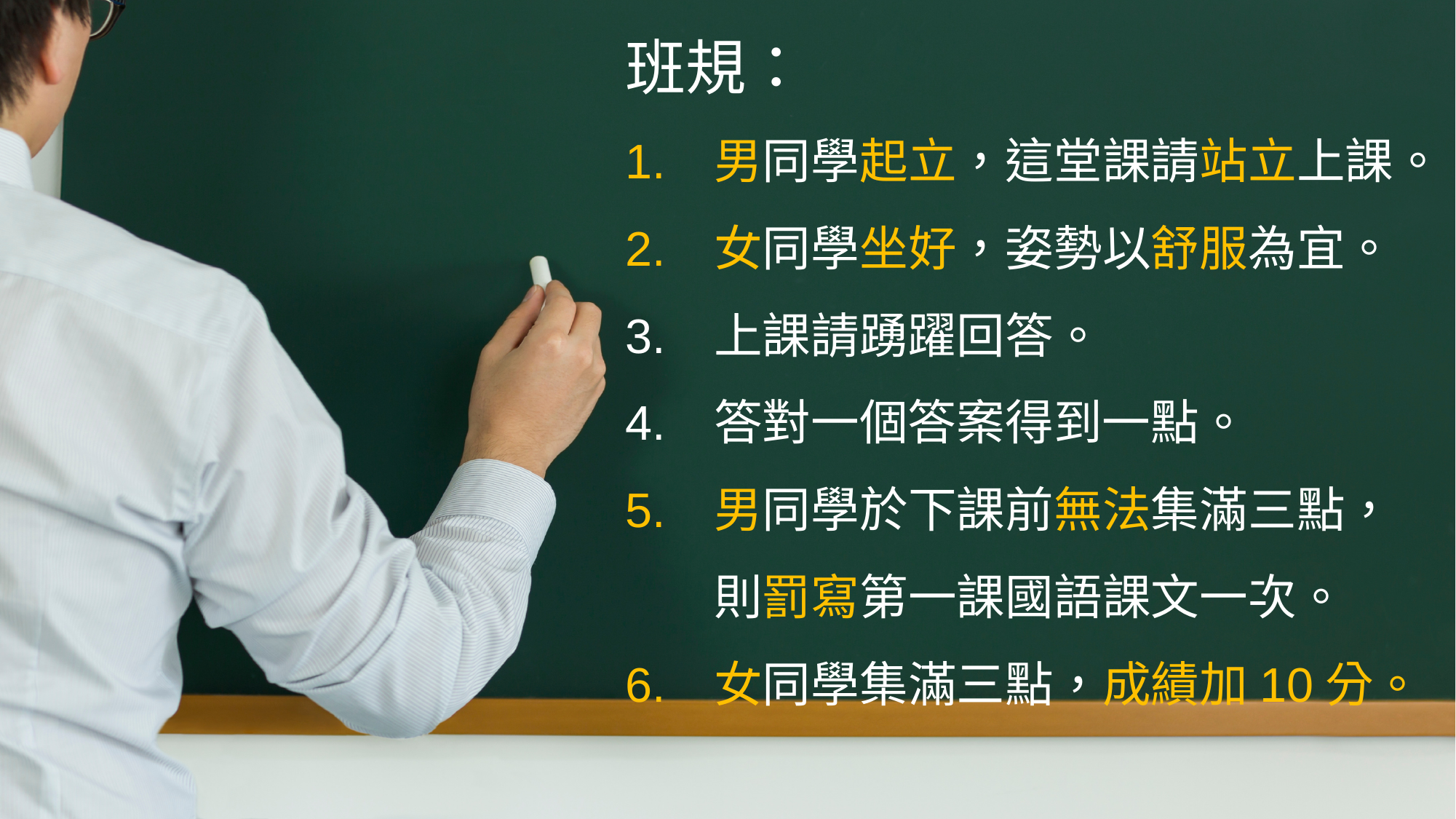

班規：

男同學起立，這堂課請站立上課。
女同學坐好，姿勢以舒服為宜。
上課請踴躍回答。
答對一個答案得到一點。
男同學於下課前無法集滿三點，則罰寫第一課國語課文一次。
女同學集滿三點，成績加10分。